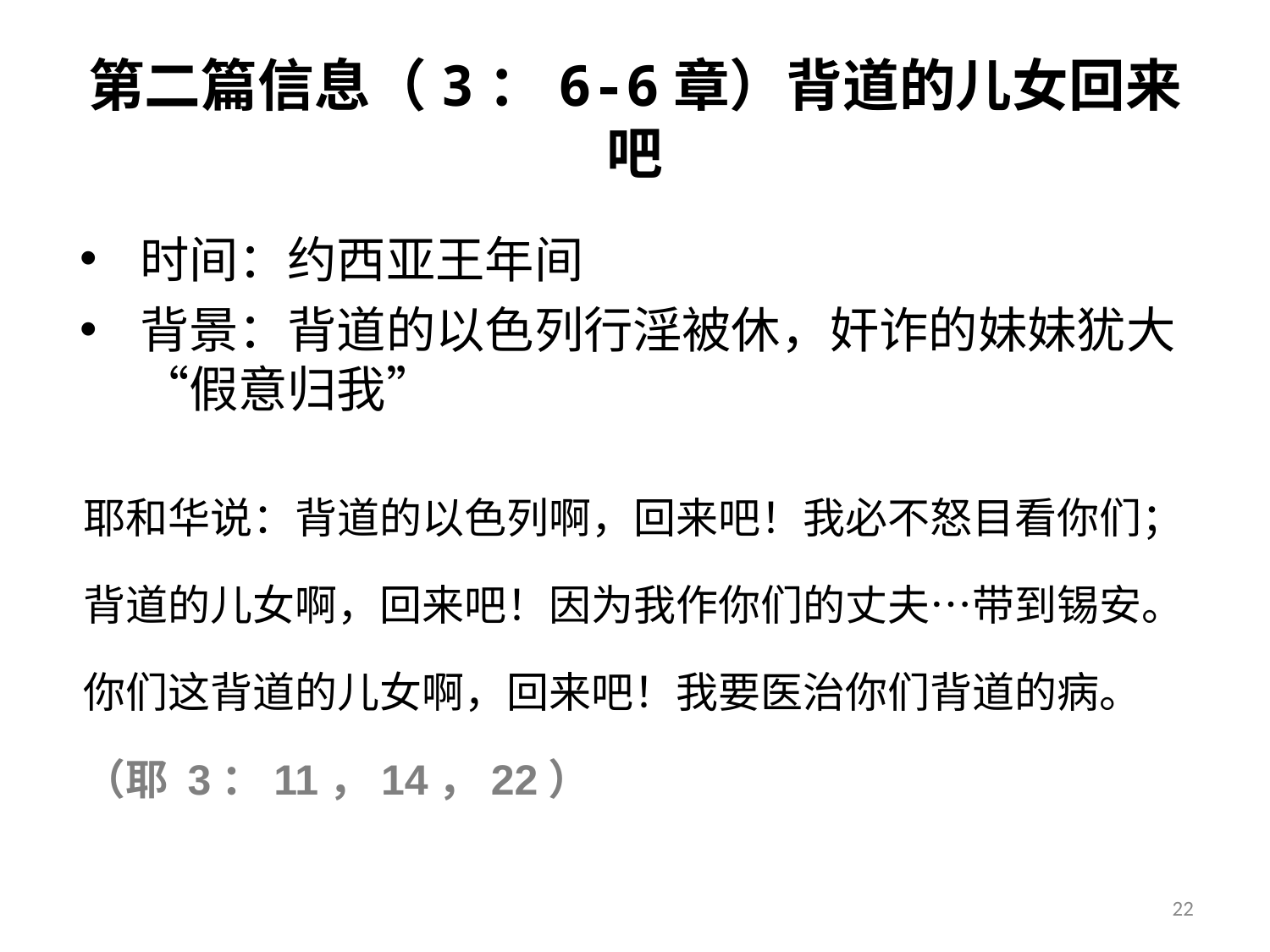

# 第二篇信息（3：6-6章）背道的儿女回来吧
时间：约西亚王年间
背景：背道的以色列行淫被休，奸诈的妹妹犹大“假意归我”

耶和华说：背道的以色列啊，回来吧！我必不怒目看你们；
背道的儿女啊，回来吧！因为我作你们的丈夫…带到锡安。
你们这背道的儿女啊，回来吧！我要医治你们背道的病。
（耶 3：11，14，22）

22